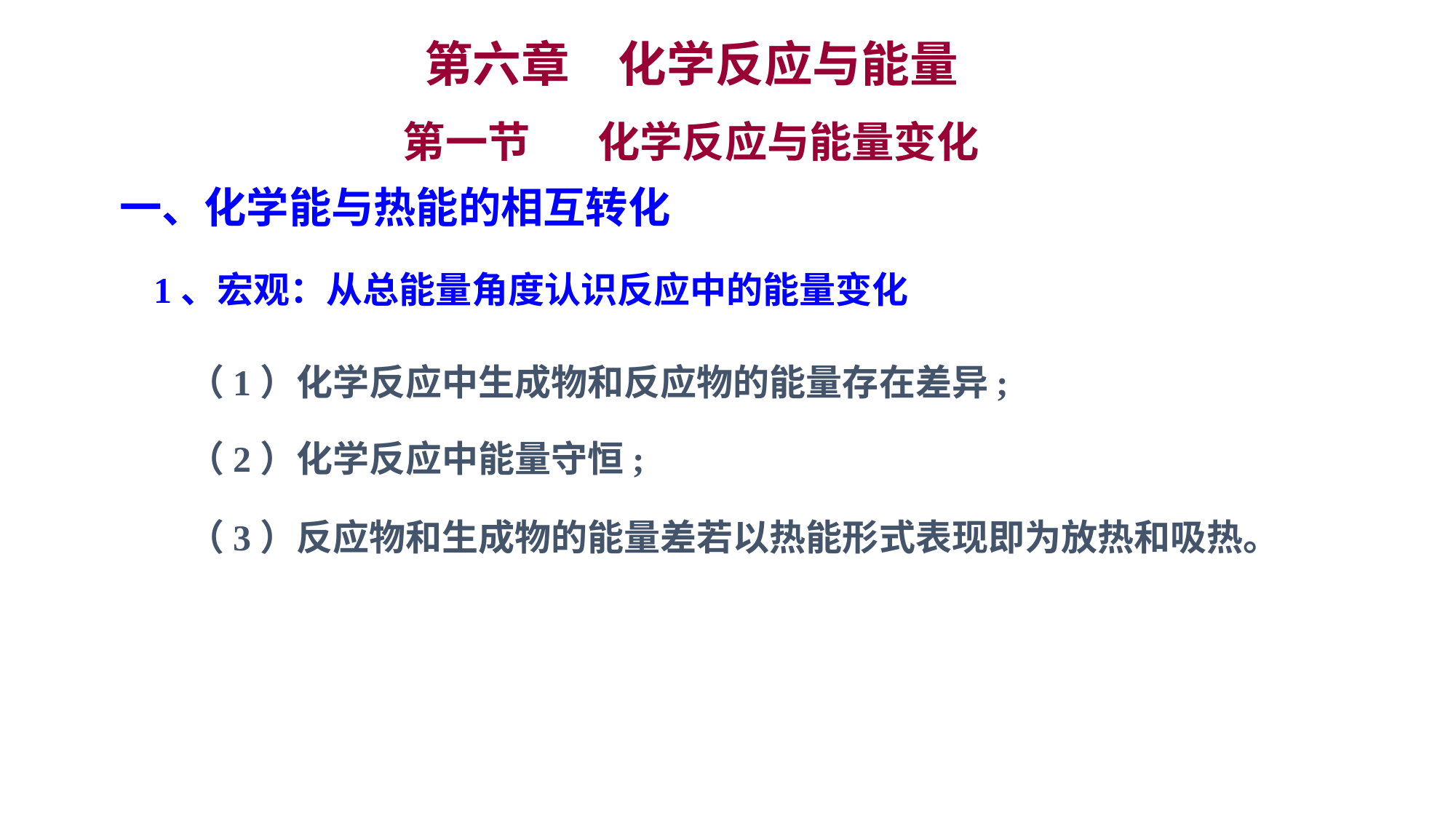

第六章　化学反应与能量
第一节       化学反应与能量变化
一、化学能与热能的相互转化
1、宏观：从总能量角度认识反应中的能量变化
（1）化学反应中生成物和反应物的能量存在差异;
（2）化学反应中能量守恒;
（3）反应物和生成物的能量差若以热能形式表现即为放热和吸热。